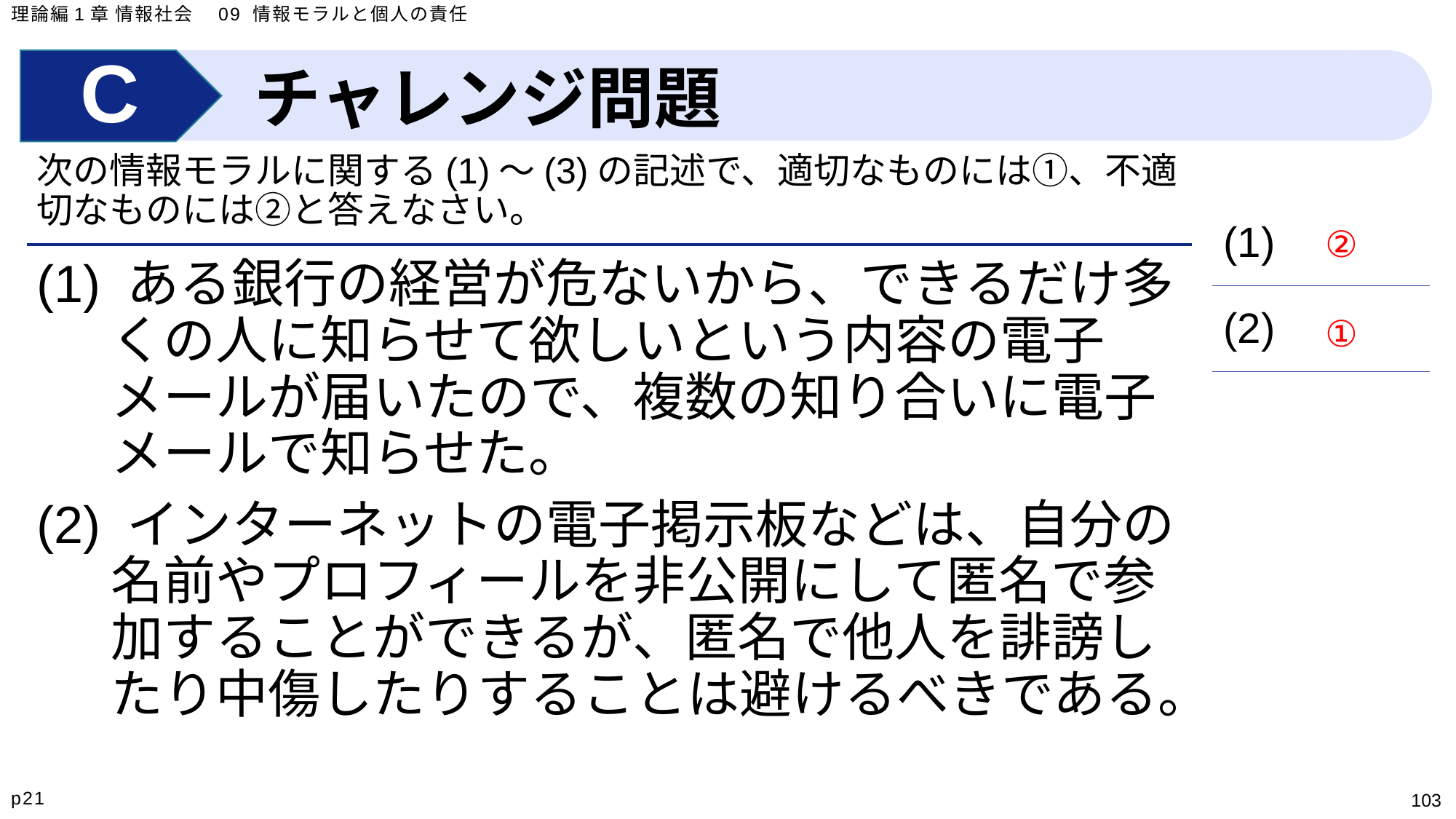

理論編1章 情報社会　09 情報モラルと個人の責任
チャレンジ問題
次の情報モラルに関する(1)～(3)の記述で、適切なものには①、不適切なものには②と答えなさい。
| (1) |
| --- |
| (2) |
②
(1) ある銀行の経営が危ないから、できるだけ多くの人に知らせて欲しいという内容の電子メールが届いたので、複数の知り合いに電子メールで知らせた。
(2) インターネットの電子掲示板などは、自分の名前やプロフィールを非公開にして匿名で参加することができるが、匿名で他人を誹謗したり中傷したりすることは避けるべきである。
①
p21
103